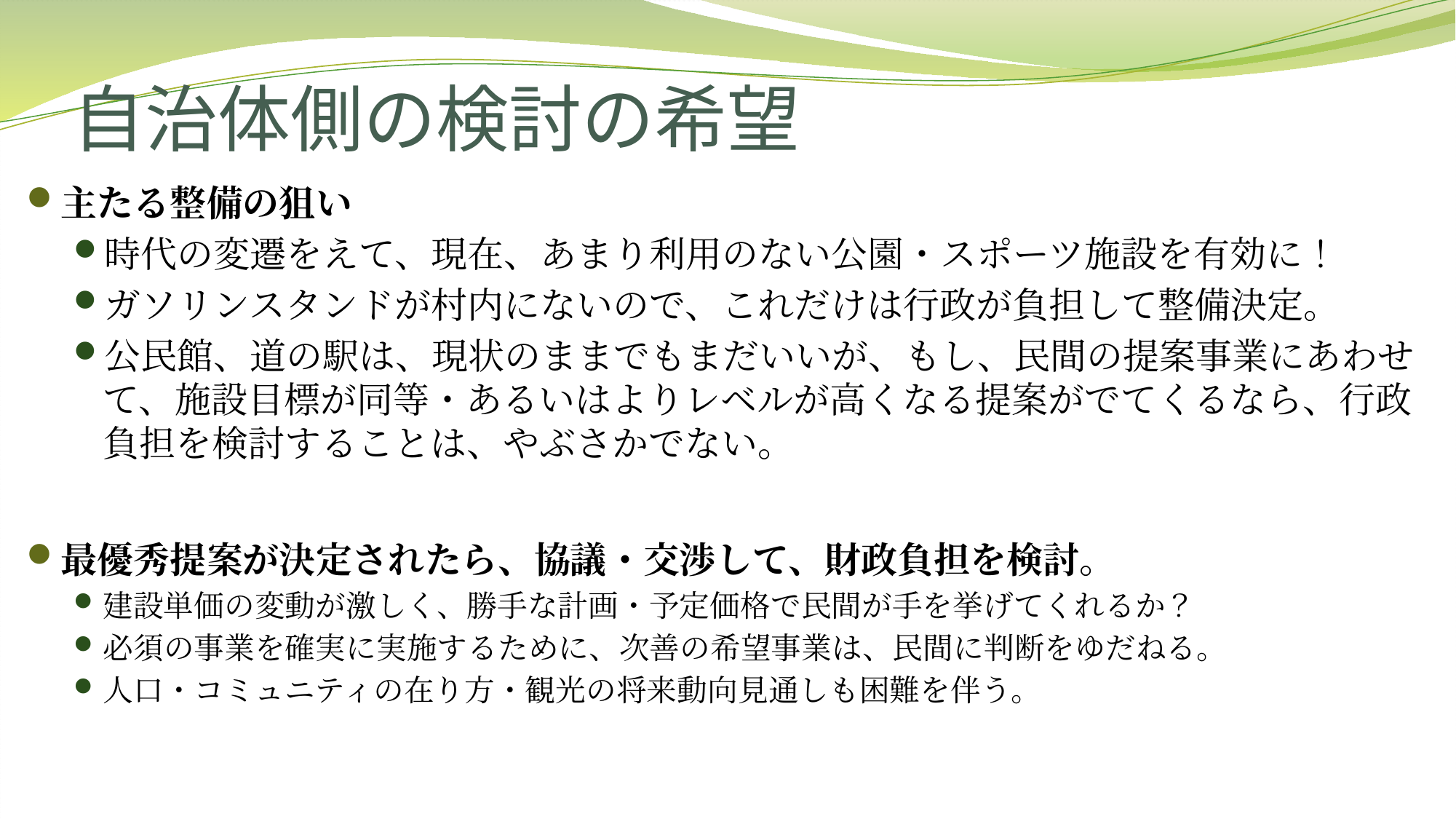

# 自治体側の検討の希望
主たる整備の狙い
時代の変遷をえて、現在、あまり利用のない公園・スポーツ施設を有効に！
ガソリンスタンドが村内にないので、これだけは行政が負担して整備決定。
公民館、道の駅は、現状のままでもまだいいが、もし、民間の提案事業にあわせて、施設目標が同等・あるいはよりレベルが高くなる提案がでてくるなら、行政負担を検討することは、やぶさかでない。

最優秀提案が決定されたら、協議・交渉して、財政負担を検討。
建設単価の変動が激しく、勝手な計画・予定価格で民間が手を挙げてくれるか？
必須の事業を確実に実施するために、次善の希望事業は、民間に判断をゆだねる。
人口・コミュニティの在り方・観光の将来動向見通しも困難を伴う。